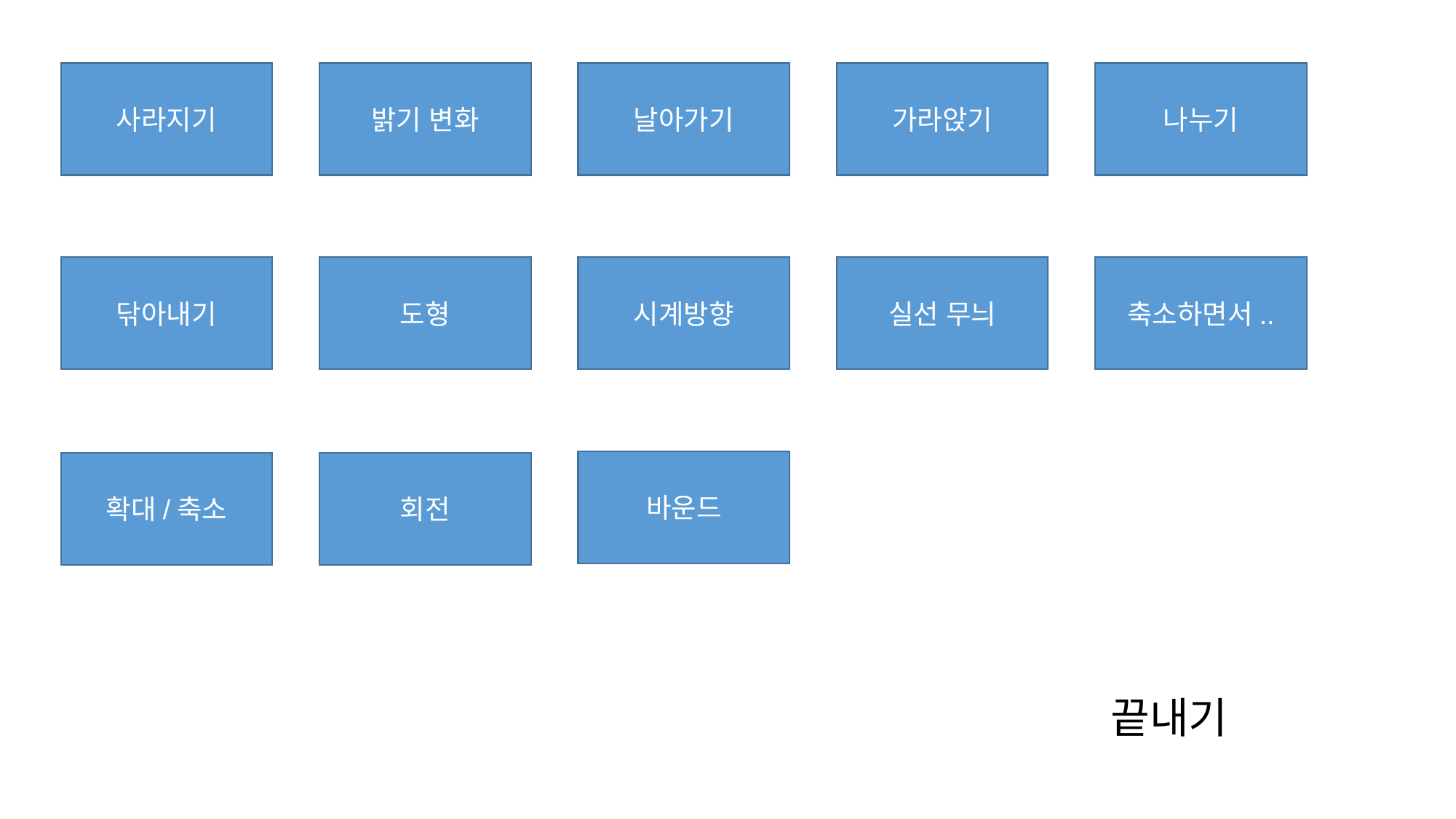

사라지기
밝기 변화
날아가기
가라앉기
나누기
닦아내기
도형
시계방향
실선 무늬
축소하면서..
바운드
확대/축소
회전
끝내기